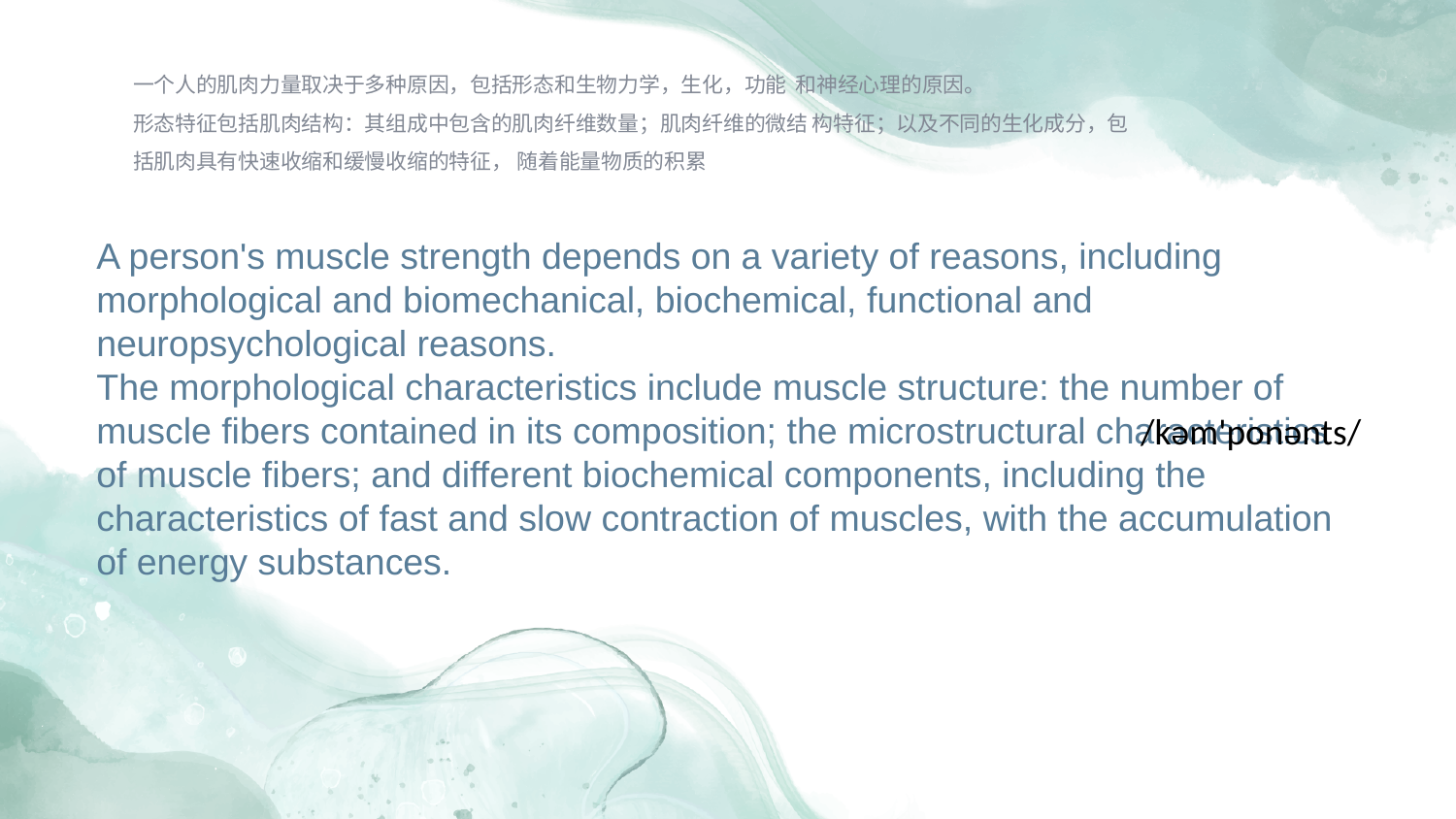

一个人的肌肉力量取决于多种原因，包括形态和生物力学，生化，功能  和神经心理的原因。
形态特征包括肌肉结构：其组成中包含的肌肉纤维数量；肌肉纤维的微结 构特征；以及不同的生化成分，包括肌肉具有快速收缩和缓慢收缩的特征， 随着能量物质的积累
A person's muscle strength depends on a variety of reasons, including morphological and biomechanical, biochemical, functional and neuropsychological reasons.
The morphological characteristics include muscle structure: the number of muscle fibers contained in its composition; the microstructural characteristics of muscle fibers; and different biochemical components, including the characteristics of fast and slow contraction of muscles, with the accumulation of energy substances.
 /kəm'ponənts/